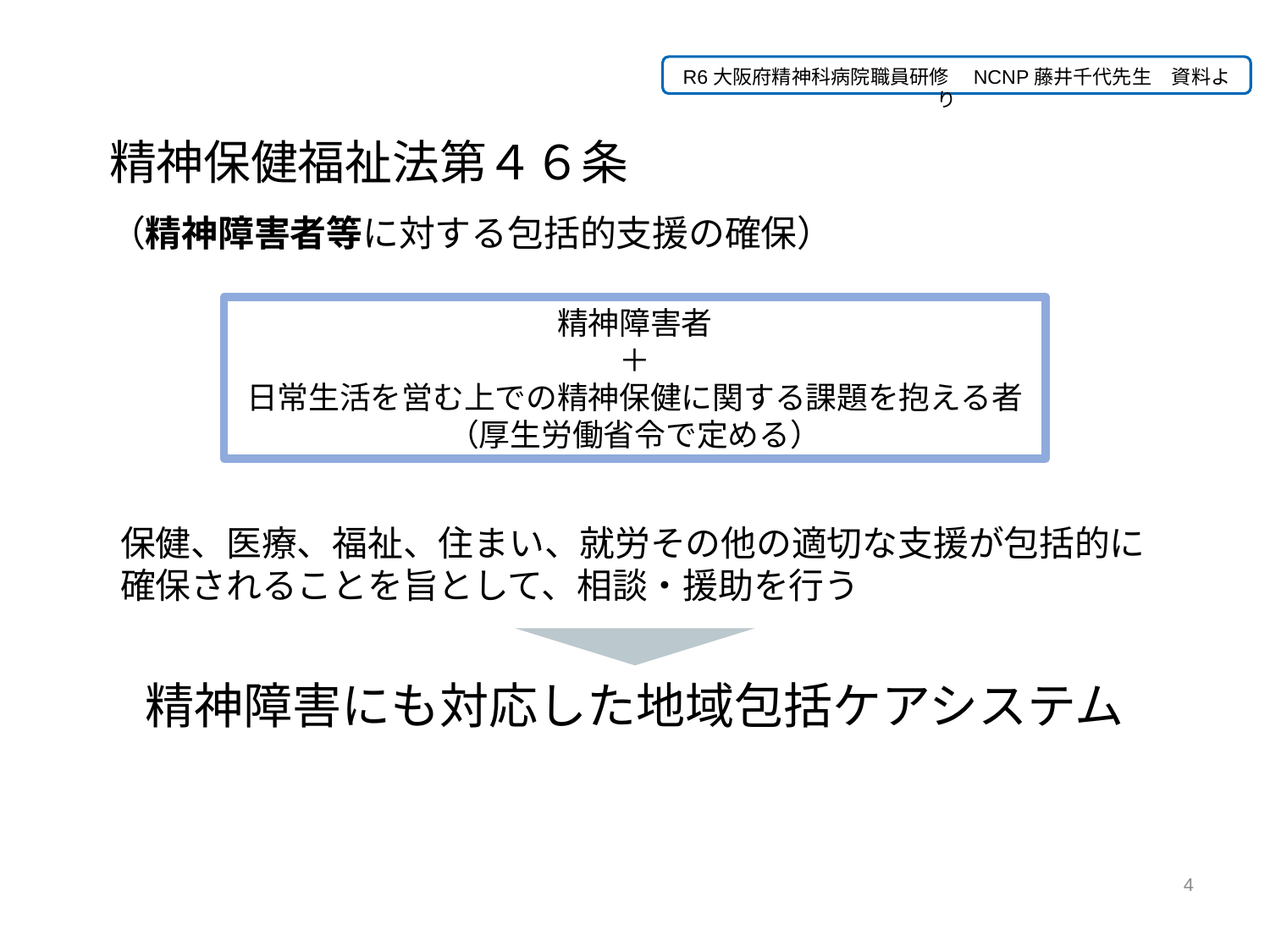

R6大阪府精神科病院職員研修　NCNP藤井千代先生　資料より
精神保健福祉法第４６条
（精神障害者等に対する包括的支援の確保）
精神障害者
＋
日常生活を営む上での精神保健に関する課題を抱える者
（厚生労働省令で定める）
保健、医療、福祉、住まい、就労その他の適切な支援が包括的に確保されることを旨として、相談・援助を行う

精神障害にも対応した地域包括ケアシステム
4